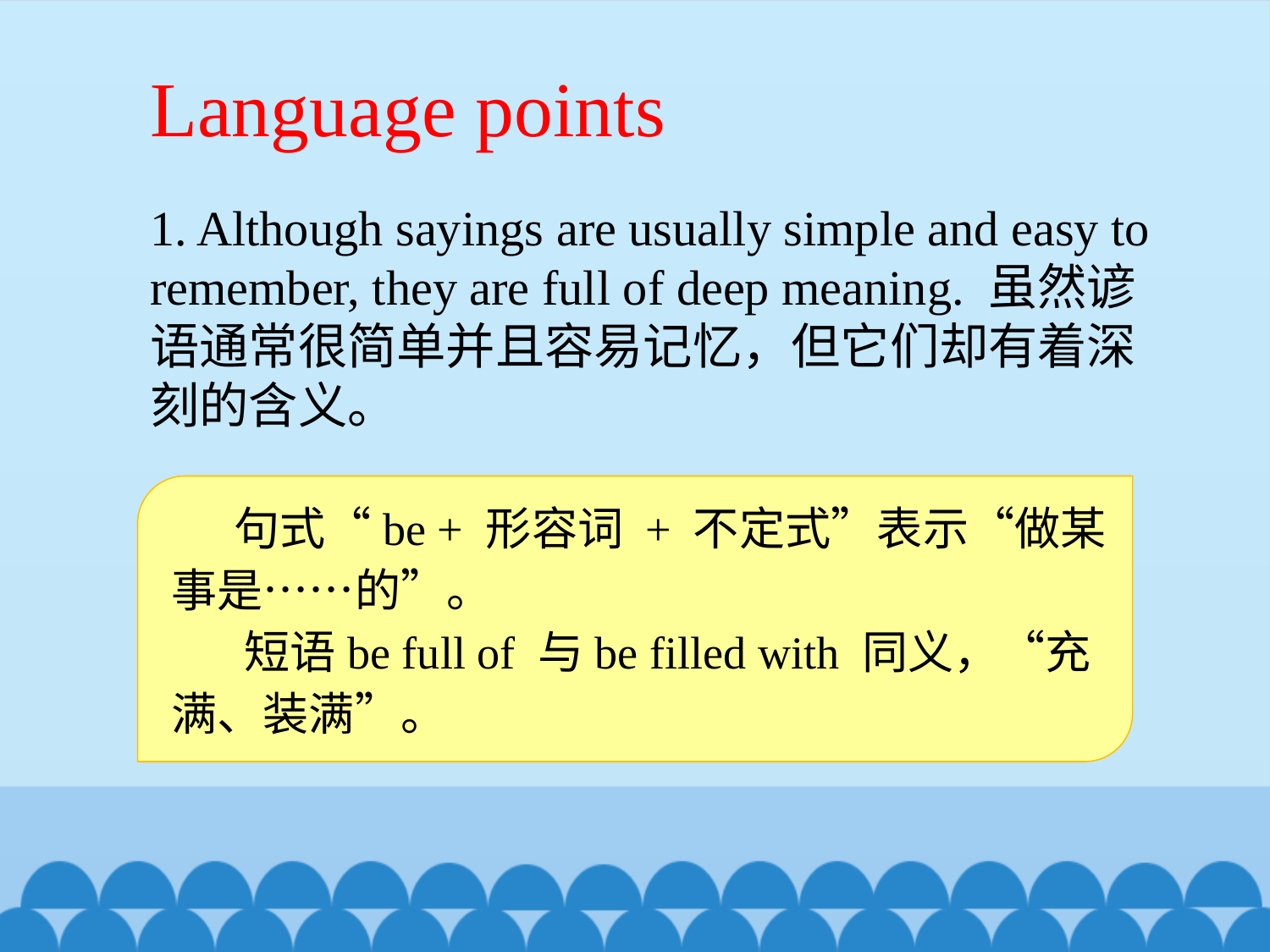

Language points
1. Although sayings are usually simple and easy to remember, they are full of deep meaning. 虽然谚语通常很简单并且容易记忆，但它们却有着深刻的含义。

     句式“be + 形容词 + 不定式”表示“做某事是……的”。
      短语be full of 与be filled with 同义，“充满、装满”。